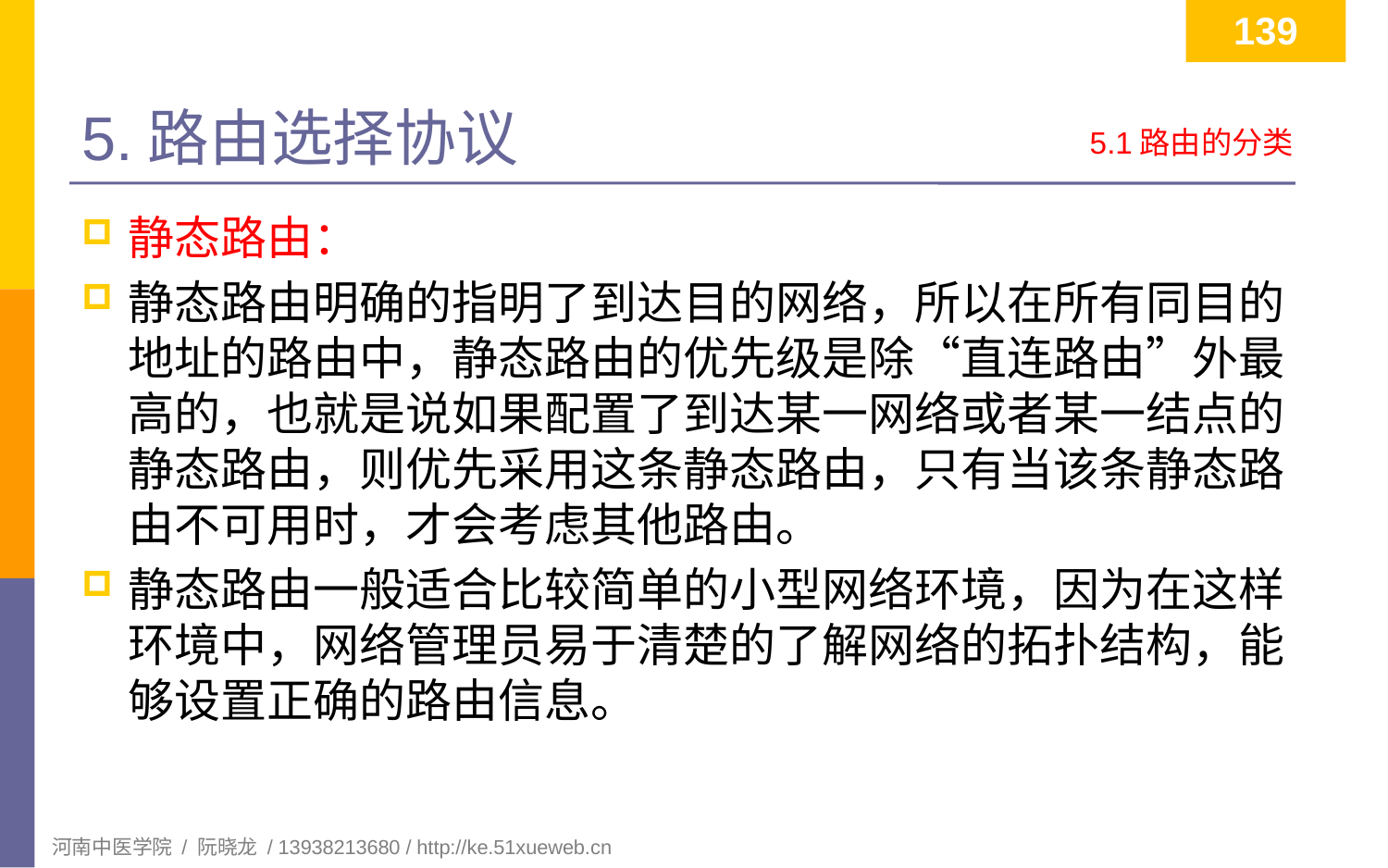

139
# 5.路由选择协议
5.1路由的分类
静态路由：
静态路由明确的指明了到达目的网络，所以在所有同目的地址的路由中，静态路由的优先级是除“直连路由”外最高的，也就是说如果配置了到达某一网络或者某一结点的静态路由，则优先采用这条静态路由，只有当该条静态路由不可用时，才会考虑其他路由。
静态路由一般适合比较简单的小型网络环境，因为在这样环境中，网络管理员易于清楚的了解网络的拓扑结构，能够设置正确的路由信息。